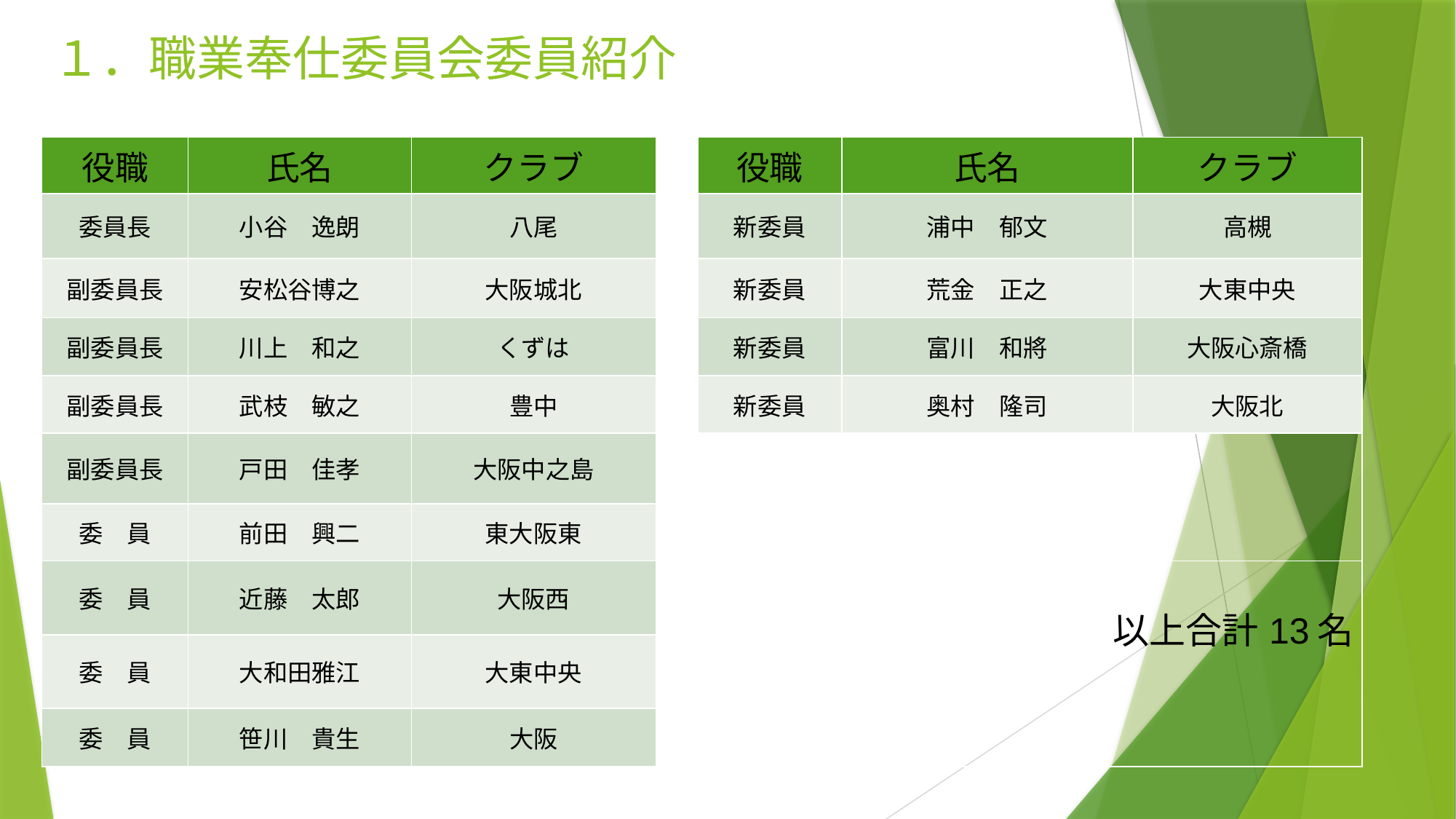

# １．職業奉仕委員会委員紹介
| 役職 | 氏名 | クラブ |  | 役職 | 氏名 | クラブ |
| --- | --- | --- | --- | --- | --- | --- |
| 委員長 | 小谷　逸朗 | 八尾 |  | 新委員 | 浦中　郁文 | 高槻 |
| 副委員長 | 安松谷博之 | 大阪城北 |  | 新委員 | 荒金　正之 | 大東中央 |
| 副委員長 | 川上　和之 | くずは |  | 新委員 | 富川　和將 | 大阪心斎橋 |
| 副委員長 | 武枝　敏之 | 豊中 |  | 新委員 | 奥村　隆司 | 大阪北 |
| 副委員長 | 戸田　佳孝 | 大阪中之島 |  |  |  |  |
| 委　員 | 前田　興二 | 東大阪東 |  |  |  |  |
| 委　員 | 近藤　太郎 | 大阪西 |  | 以上合計13名 |  |  |
| 委　員 | 大和田雅江 | 大東中央 |  |  |  |  |
| 委　員 | 笹川　貴生 | 大阪 |  |  |  |  |